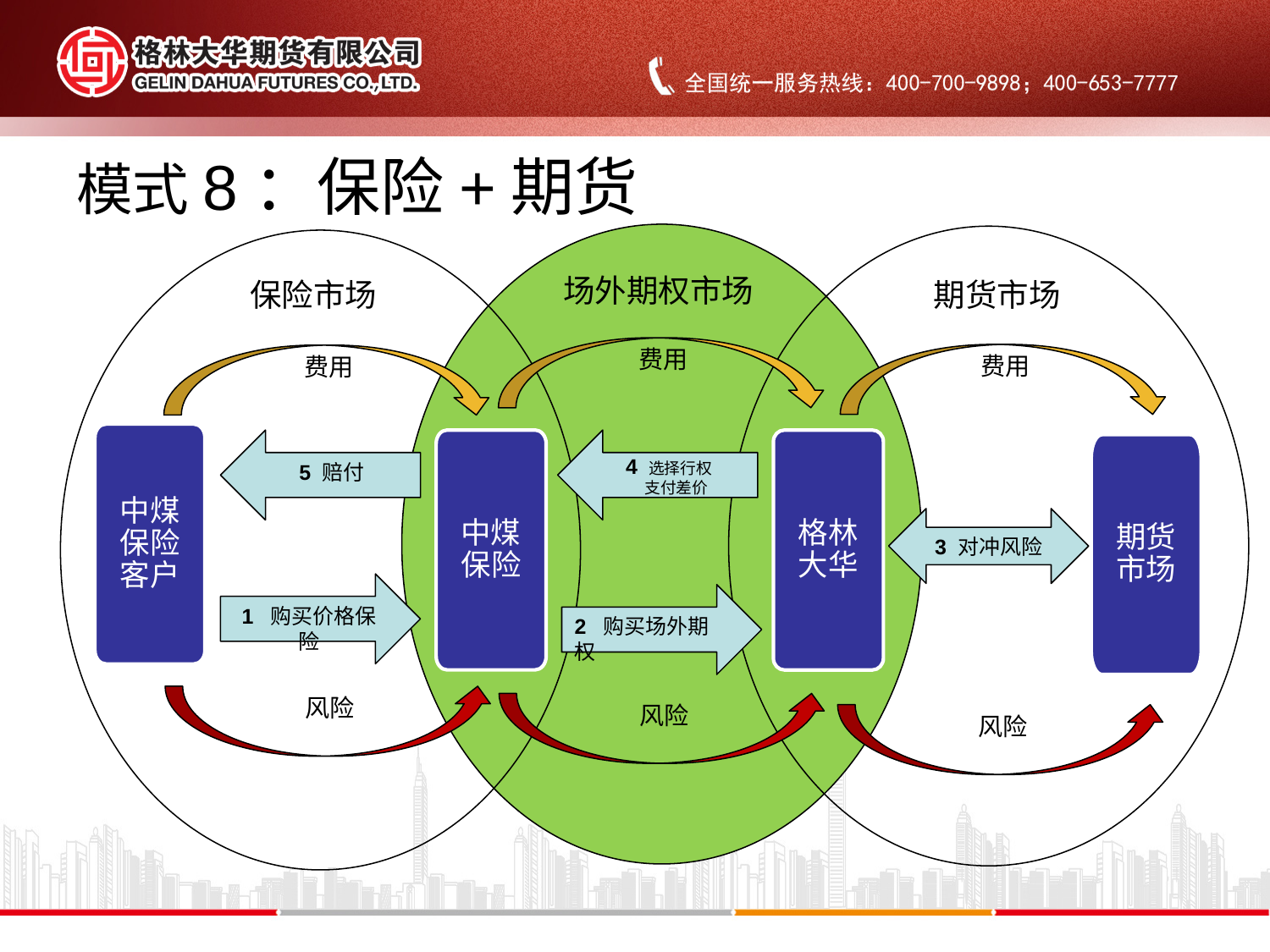

# 模式8：保险+期货

场外期权市场
保险市场
期货市场
费用
费用
费用
中煤保险客户
中煤保险
格林大华
期货市场
5 赔付
4 选择行权
   支付差价
3 对冲风险
1  购买价格保险
2  购买场外期权
风险
风险
风险